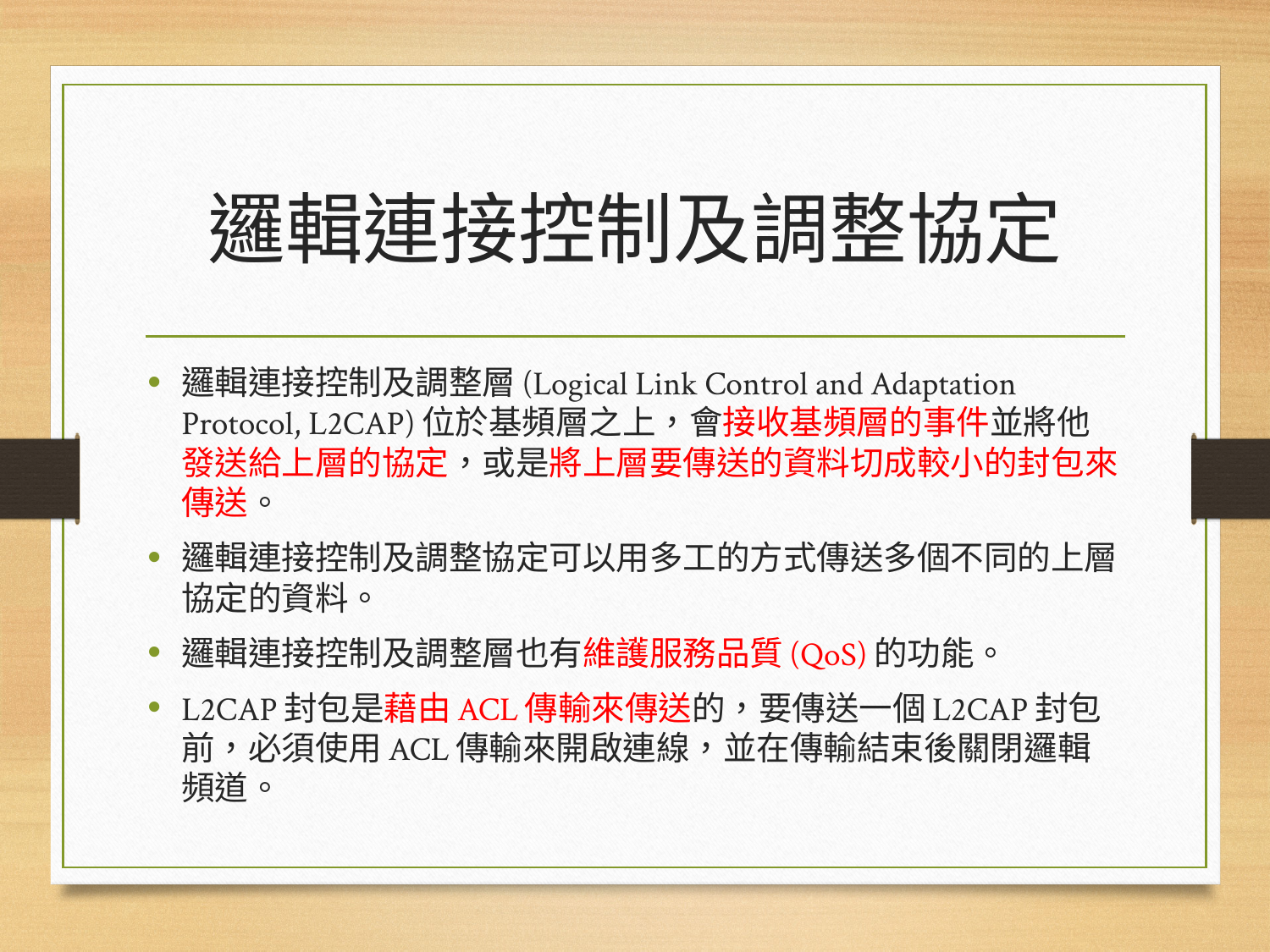

# 邏輯連接控制及調整協定
邏輯連接控制及調整層(Logical Link Control and Adaptation Protocol, L2CAP)位於基頻層之上，會接收基頻層的事件並將他發送給上層的協定，或是將上層要傳送的資料切成較小的封包來傳送。
邏輯連接控制及調整協定可以用多工的方式傳送多個不同的上層協定的資料。
邏輯連接控制及調整層也有維護服務品質(QoS)的功能。
L2CAP封包是藉由ACL傳輸來傳送的，要傳送一個L2CAP封包前，必須使用ACL傳輸來開啟連線，並在傳輸結束後關閉邏輯頻道。